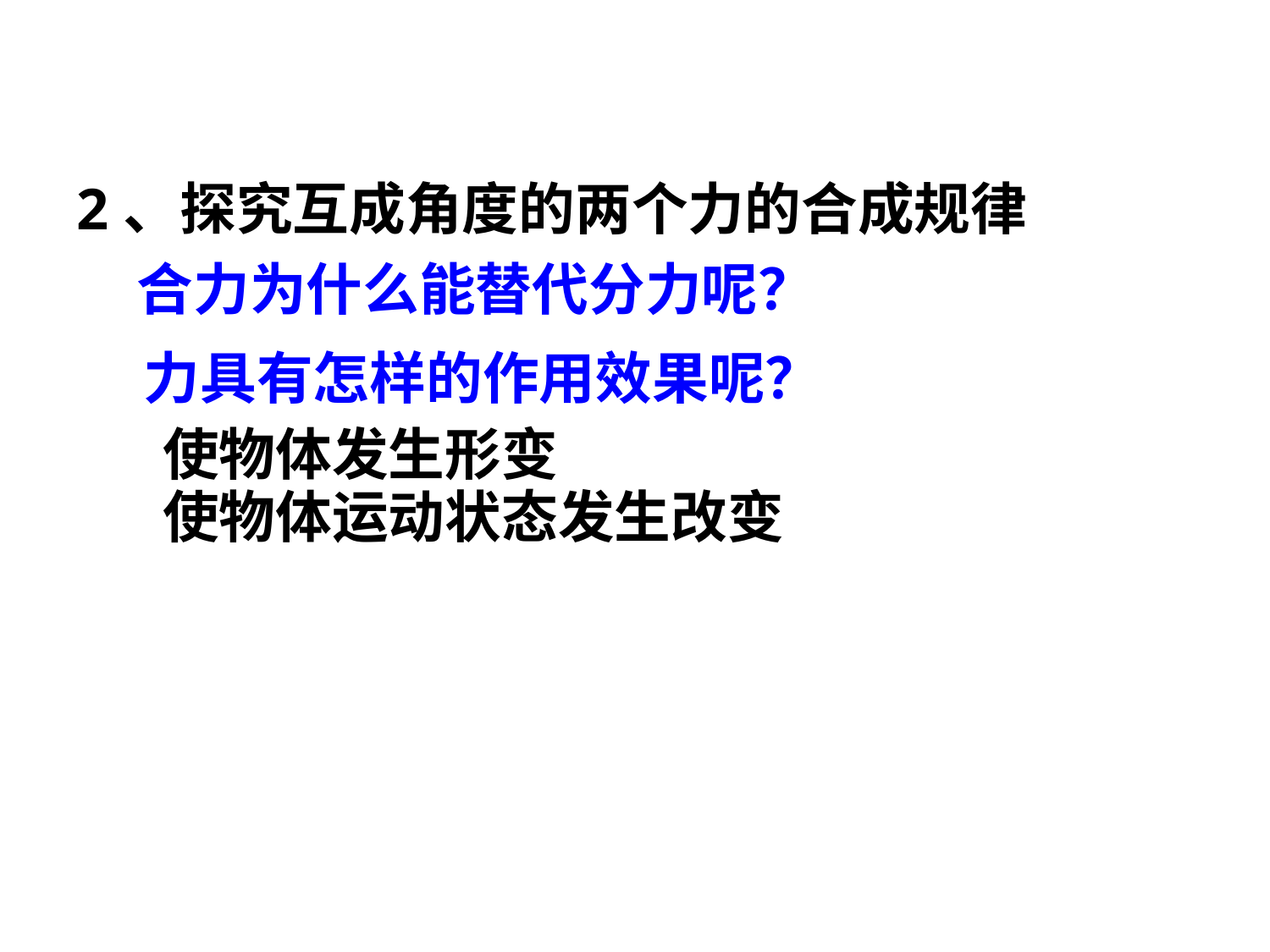

2、探究互成角度的两个力的合成规律
合力为什么能替代分力呢？
力具有怎样的作用效果呢？
使物体发生形变
使物体运动状态发生改变